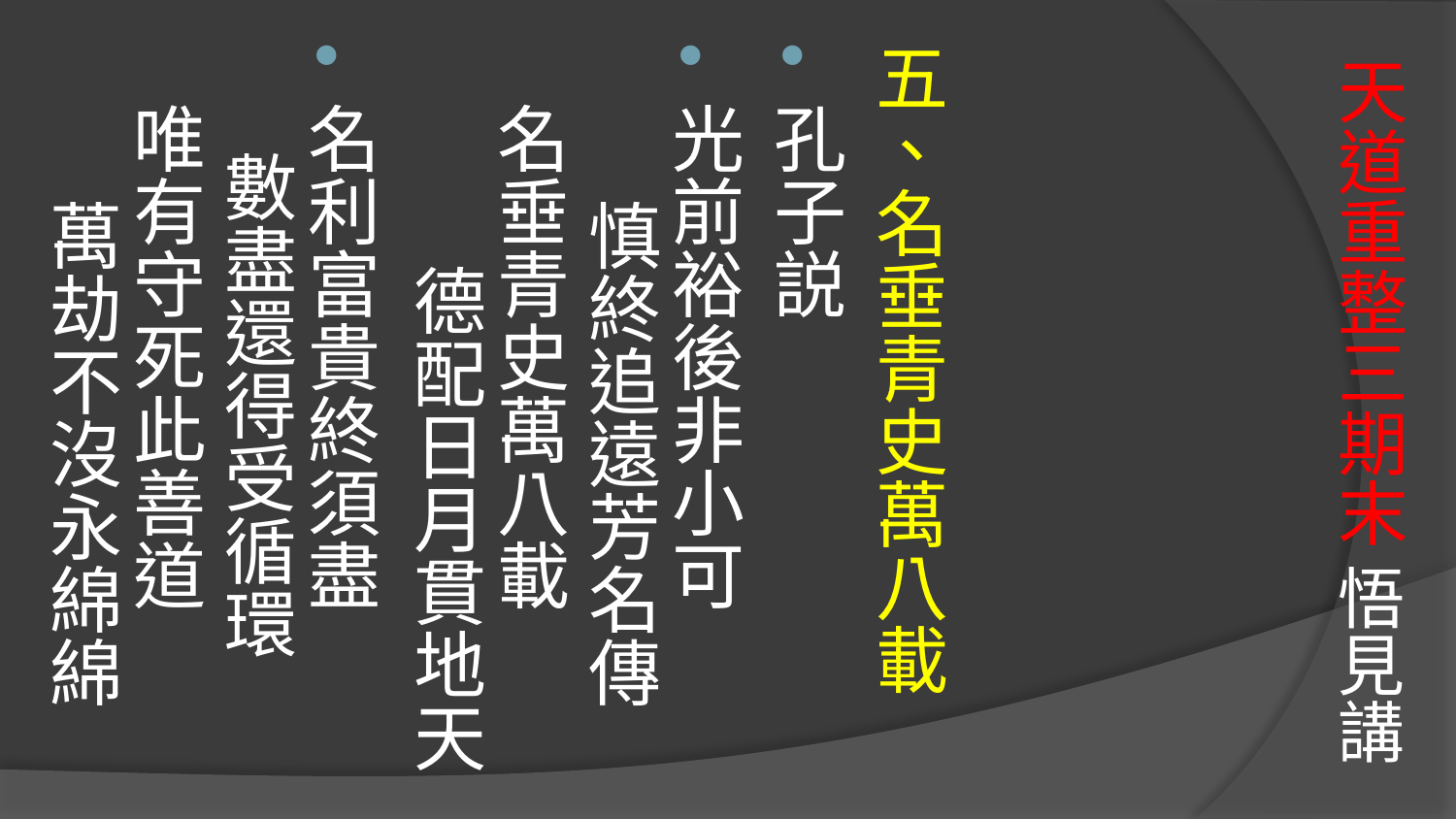

五、名垂青史萬八載
孔子説
光前裕後非小可　             慎終追遠芳名傳
名垂青史萬八載　                 德配日月貫地天
名利富貴終須盡　          數盡還得受循環
唯有守死此善道　             萬劫不沒永綿綿
# 天道重整三期末 悟見講